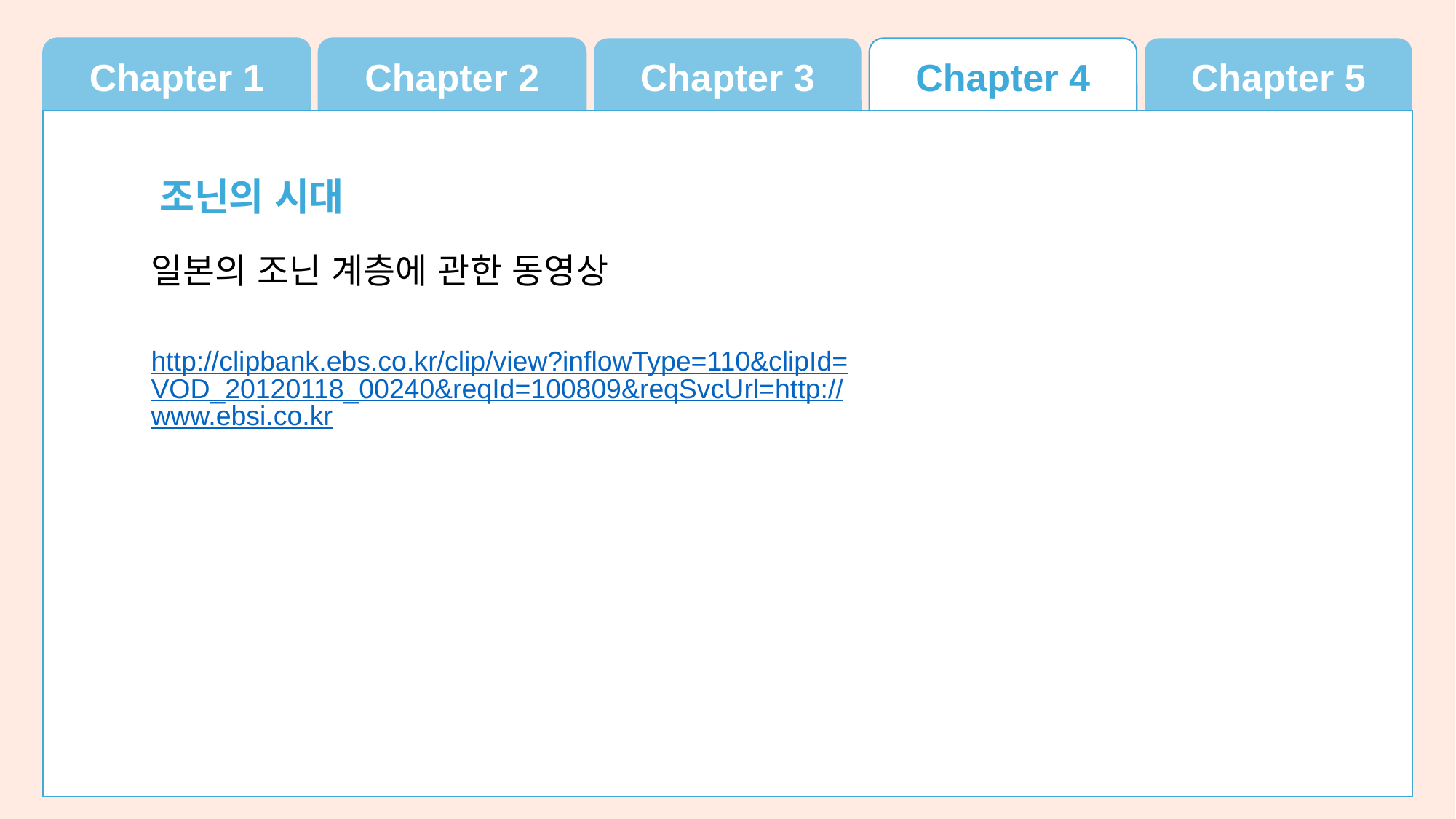

Chapter 1
Chapter 2
Chapter 3
Chapter 4
Chapter 5

조닌의 시대
일본의 조닌 계층에 관한 동영상
http://clipbank.ebs.co.kr/clip/view?inflowType=110&clipId=VOD_20120118_00240&reqId=100809&reqSvcUrl=http://www.ebsi.co.kr